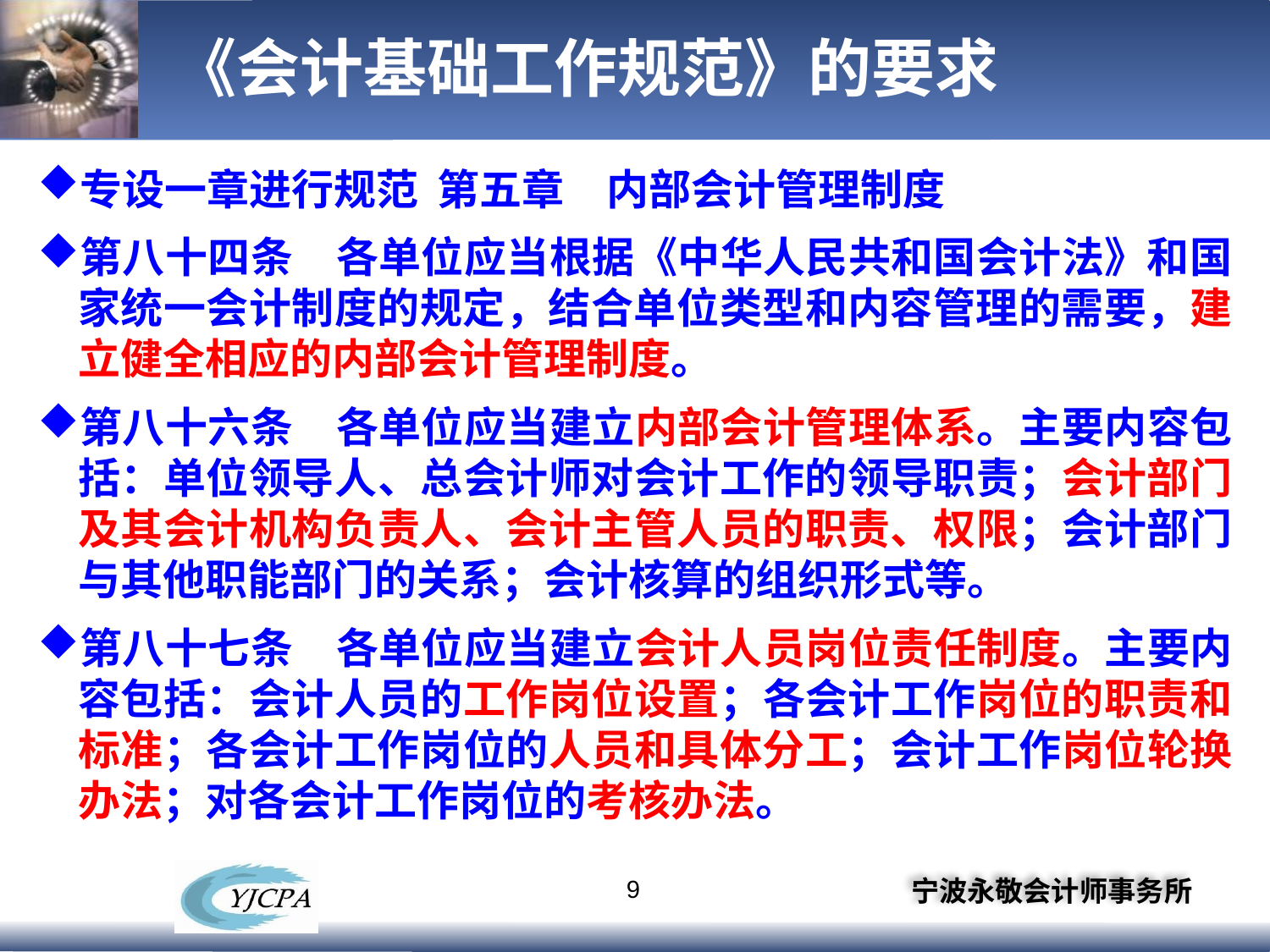

# 《会计基础工作规范》的要求
专设一章进行规范  第五章　内部会计管理制度
第八十四条　各单位应当根据《中华人民共和国会计法》和国家统一会计制度的规定，结合单位类型和内容管理的需要，建立健全相应的内部会计管理制度。
第八十六条　各单位应当建立内部会计管理体系。主要内容包括：单位领导人、总会计师对会计工作的领导职责；会计部门及其会计机构负责人、会计主管人员的职责、权限；会计部门与其他职能部门的关系；会计核算的组织形式等。
第八十七条　各单位应当建立会计人员岗位责任制度。主要内容包括：会计人员的工作岗位设置；各会计工作岗位的职责和标准；各会计工作岗位的人员和具体分工；会计工作岗位轮换办法；对各会计工作岗位的考核办法。